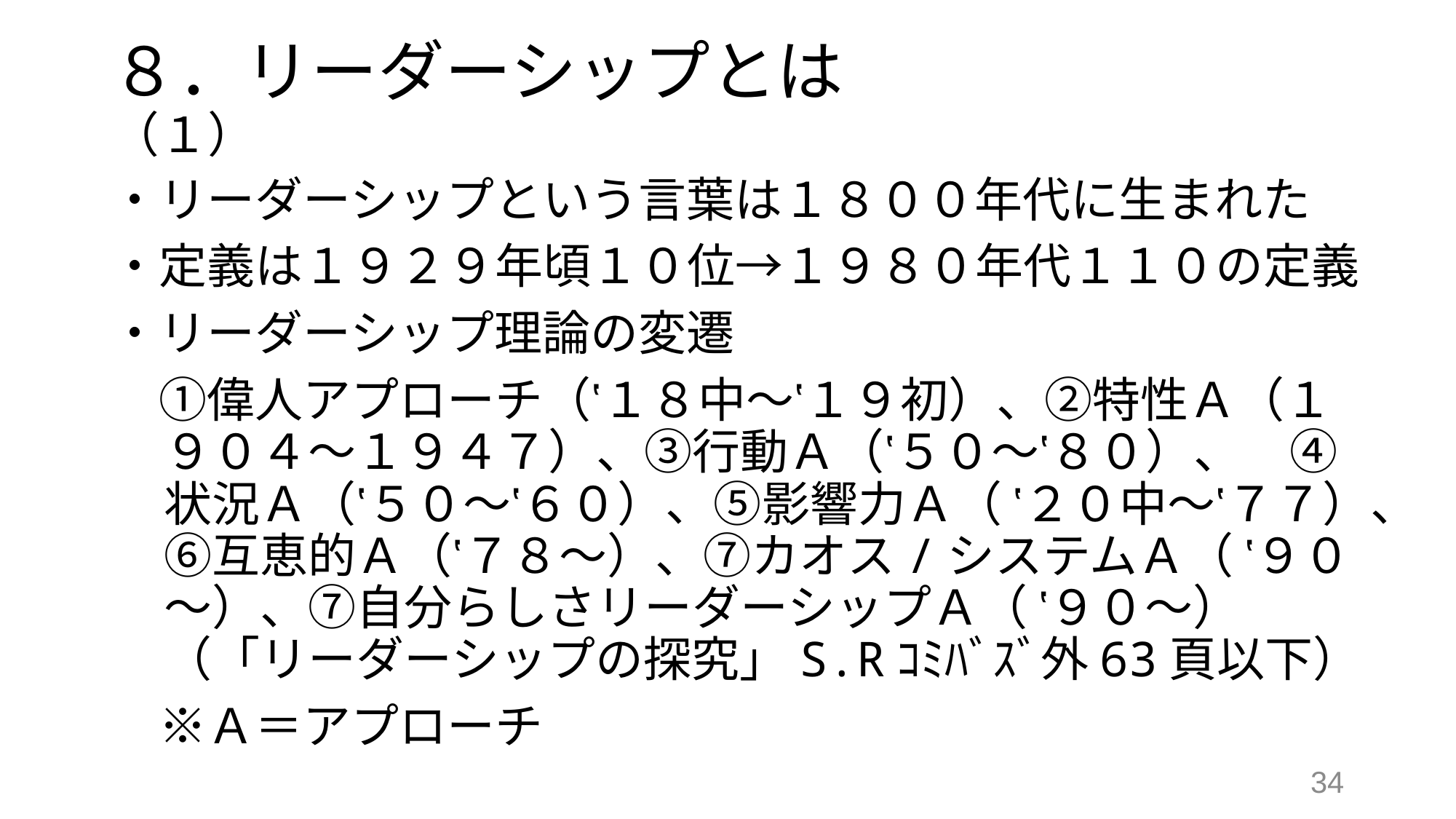

# ８．リーダーシップとは （１）
・リーダーシップという言葉は１８００年代に生まれた
・定義は１９２９年頃１０位→１９８０年代１１０の定義
・リーダーシップ理論の変遷
　①偉人アプローチ（‛１８中～‛１９初）、②特性Ａ（１９０４～１９４７）、③行動Ａ（‛５０～‛８０）、　④状況Ａ（‛５０～‛６０）、⑤影響力Ａ（ ‛２０中～‛７７）、⑥互恵的Ａ（‛７８～）、⑦カオス/システムＡ（ ‛９０～）、⑦自分らしさリーダーシップＡ（ ‛９０～）（「リーダーシップの探究」S.Rｺﾐﾊﾞｽﾞ外63頁以下）
　※Ａ＝アプローチ
34